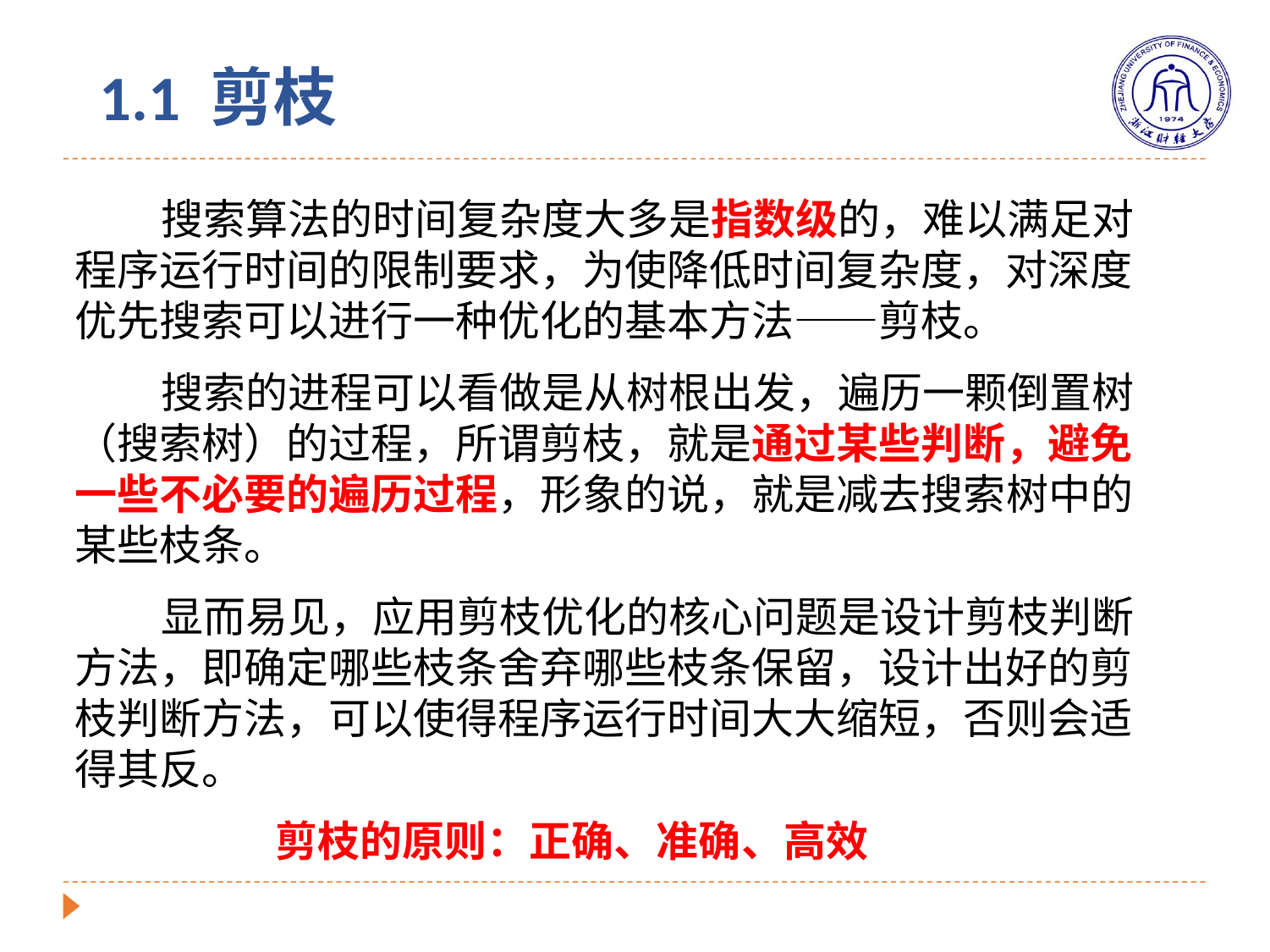

# 1.1 剪枝
        搜索算法的时间复杂度大多是指数级的，难以满足对程序运行时间的限制要求，为使降低时间复杂度，对深度优先搜索可以进行一种优化的基本方法——剪枝。
        搜索的进程可以看做是从树根出发，遍历一颗倒置树（搜索树）的过程，所谓剪枝，就是通过某些判断，避免一些不必要的遍历过程，形象的说，就是减去搜索树中的某些枝条。
        显而易见，应用剪枝优化的核心问题是设计剪枝判断方法，即确定哪些枝条舍弃哪些枝条保留，设计出好的剪枝判断方法，可以使得程序运行时间大大缩短，否则会适得其反。
                    剪枝的原则：正确、准确、高效
3